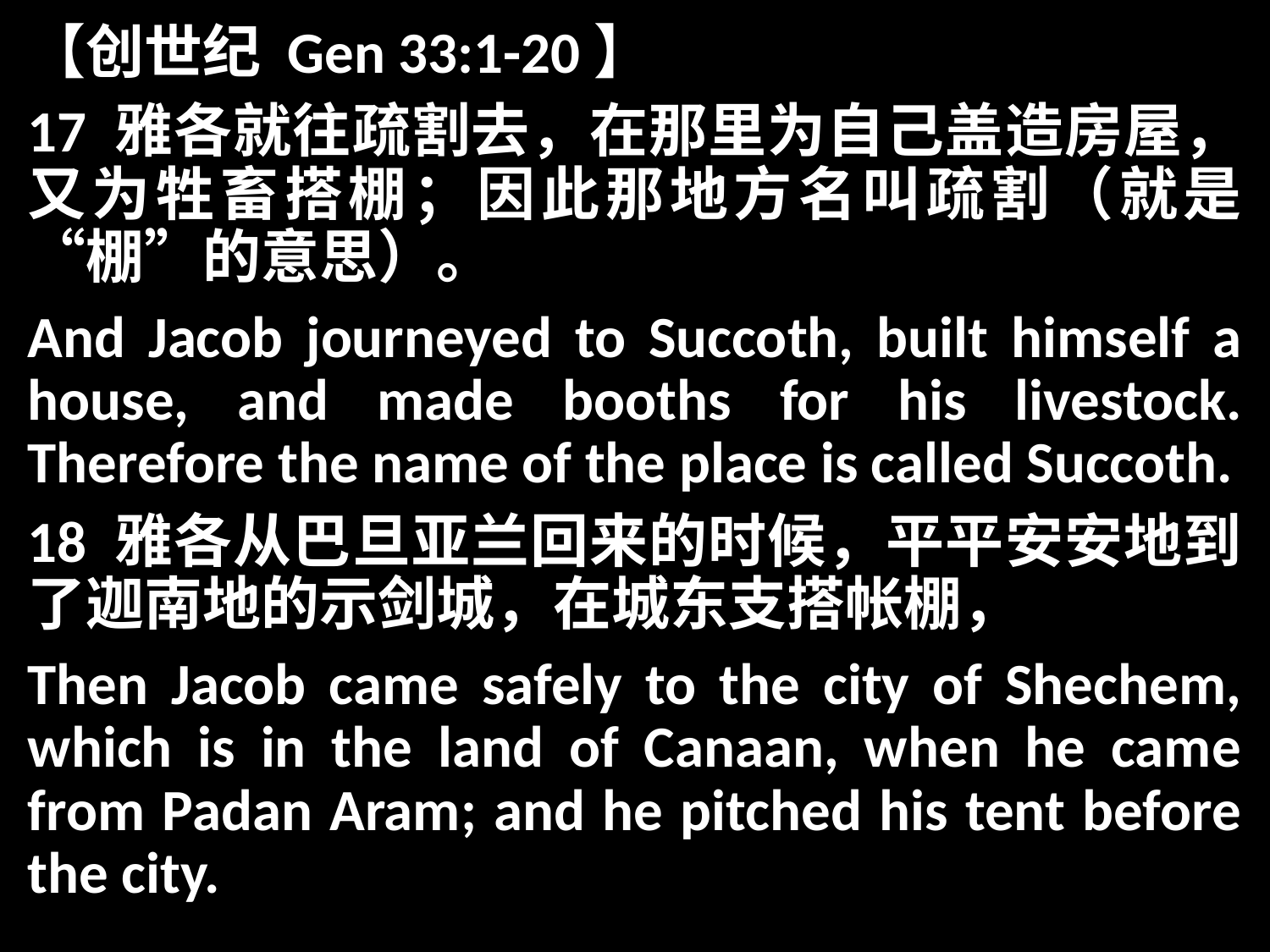

【创世纪 Gen 33:1-20】
17 雅各就往疏割去，在那里为自己盖造房屋，又为牲畜搭棚；因此那地方名叫疏割（就是“棚”的意思）。
And Jacob journeyed to Succoth, built himself a house, and made booths for his livestock. Therefore the name of the place is called Succoth.
18 雅各从巴旦亚兰回来的时候，平平安安地到了迦南地的示剑城，在城东支搭帐棚，
Then Jacob came safely to the city of Shechem, which is in the land of Canaan, when he came from Padan Aram; and he pitched his tent before the city.